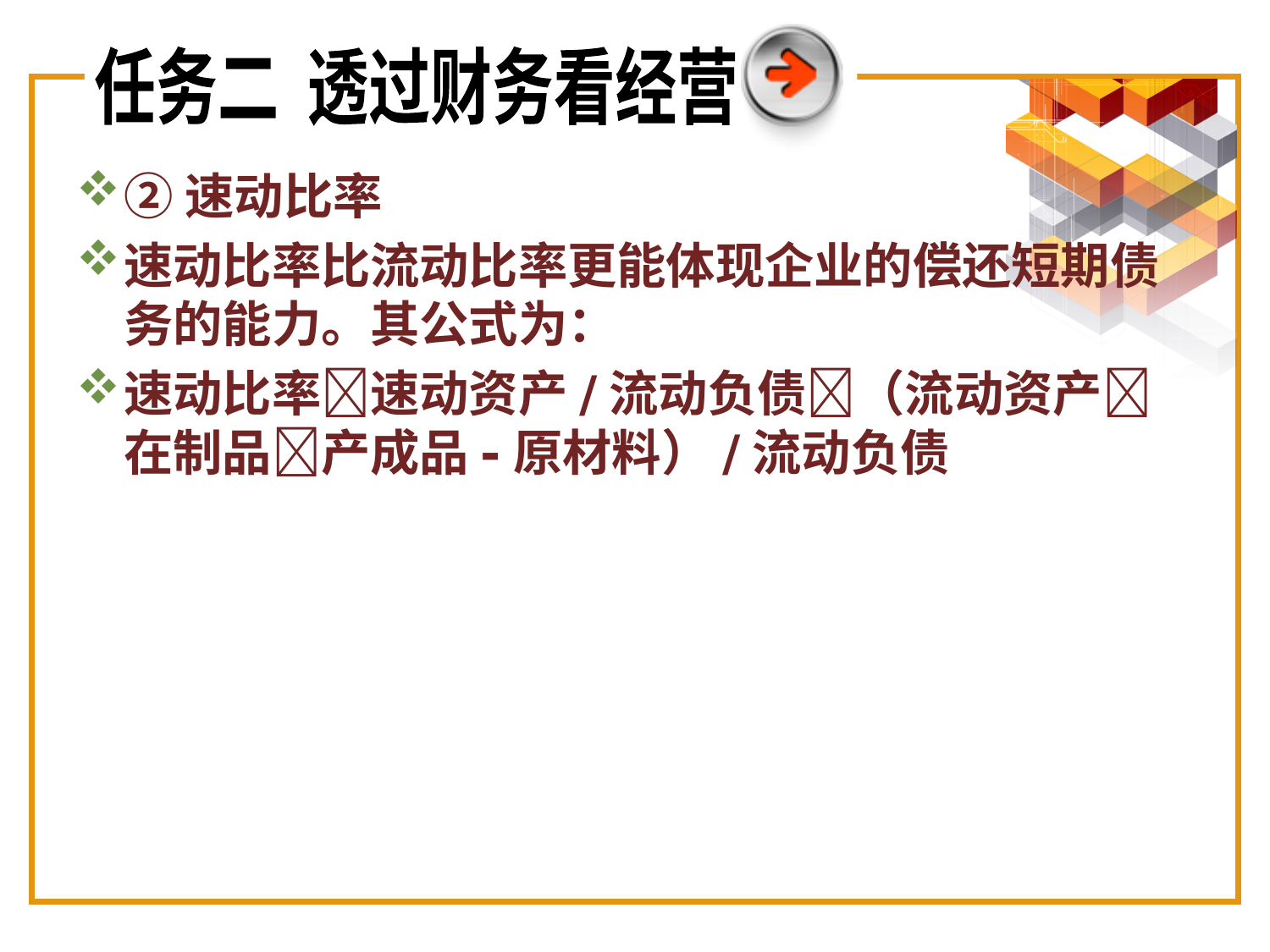

任务二  透过财务看经营
②速动比率
速动比率比流动比率更能体现企业的偿还短期债务的能力。其公式为：
速动比率=速动资产/流动负债=（流动资产−在制品−产成品-原材料）/流动负债